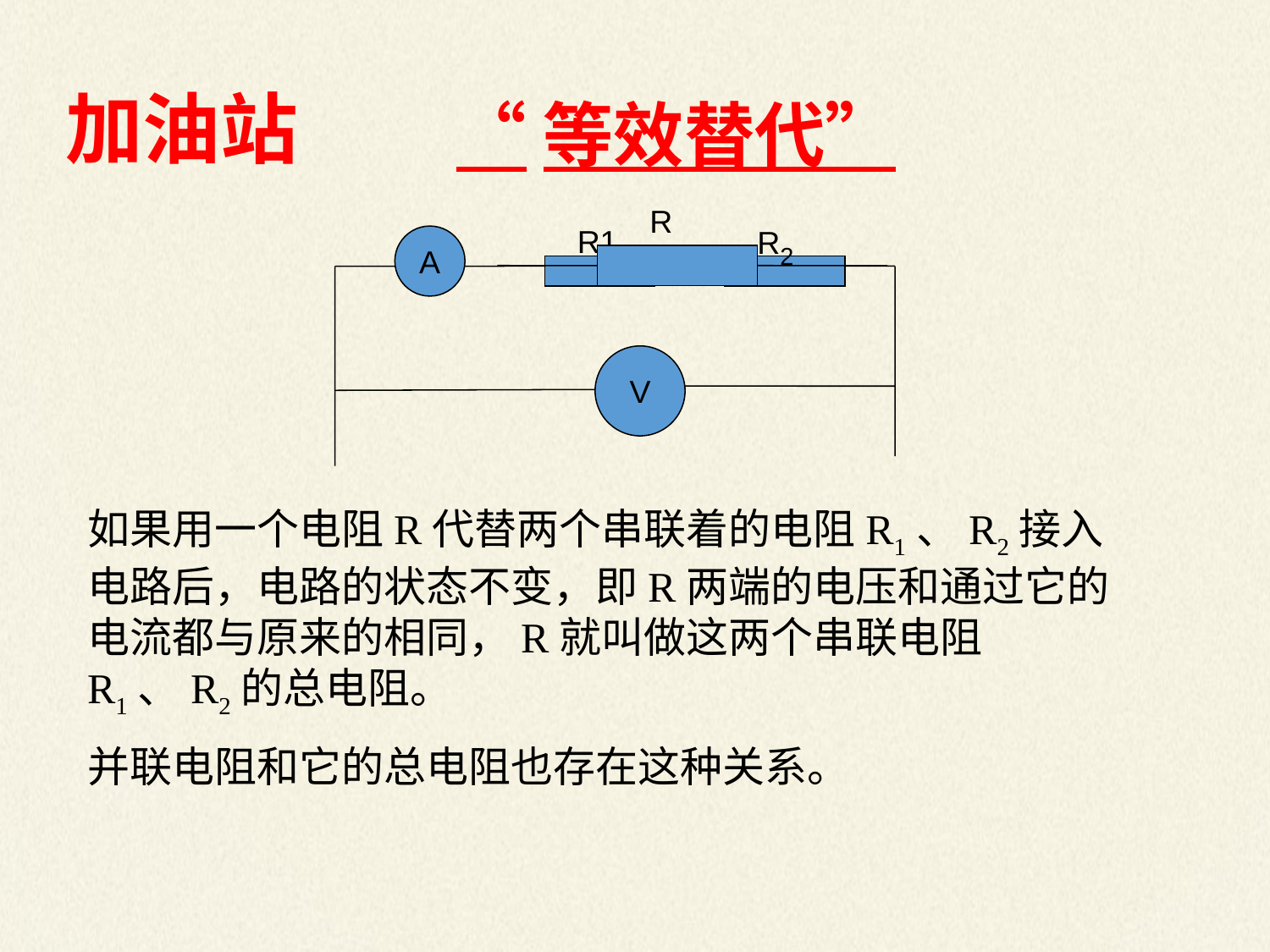

加油站
“等效替代”
R

R2
R1

A

V

如果用一个电阻R代替两个串联着的电阻R1、R2接入电路后，电路的状态不变，即R两端的电压和通过它的电流都与原来的相同，R就叫做这两个串联电阻R1、R2的总电阻。
并联电阻和它的总电阻也存在这种关系。